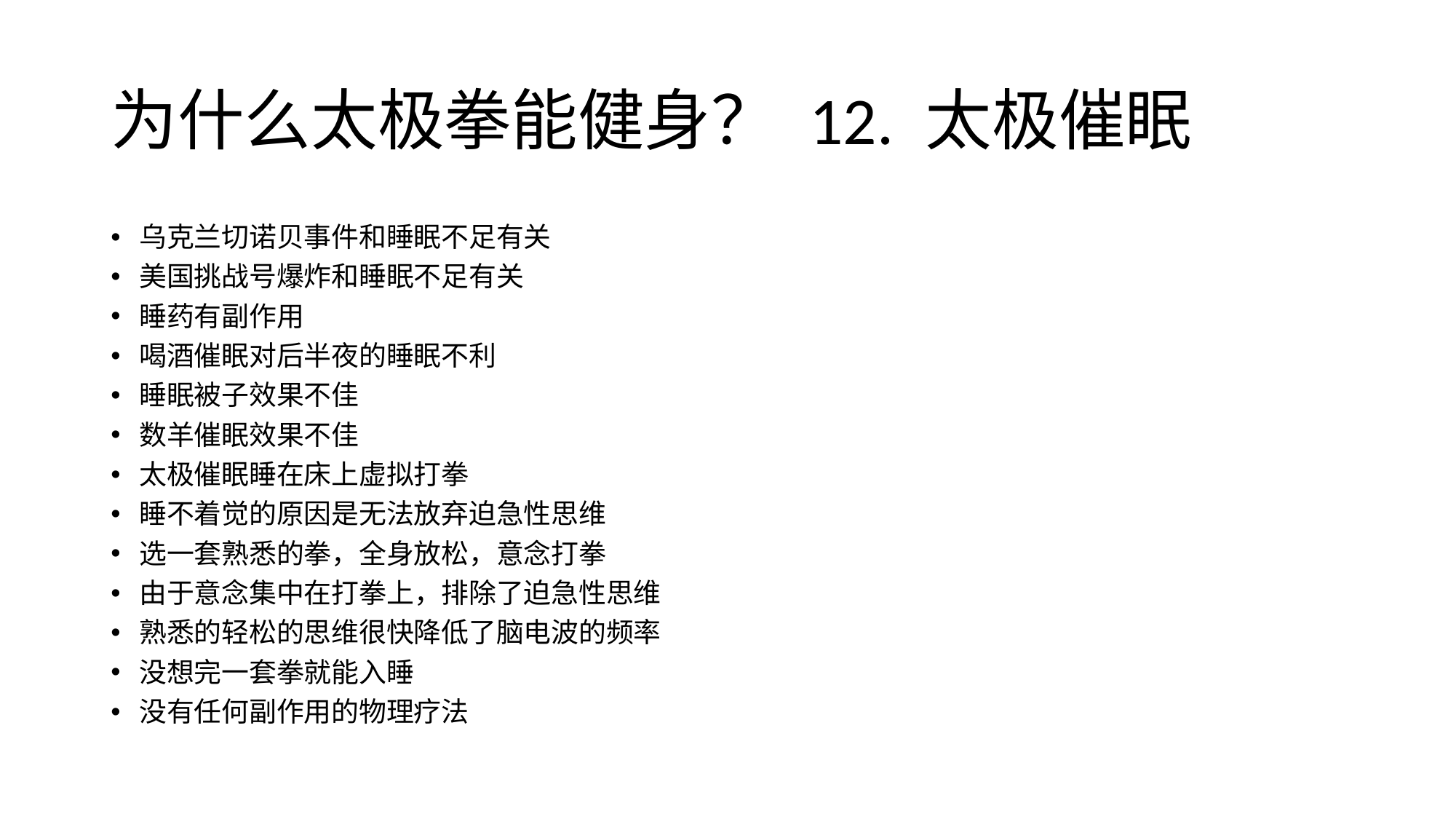

# 为什么太极拳能健身？ 12. 太极催眠
乌克兰切诺贝事件和睡眠不足有关
美国挑战号爆炸和睡眠不足有关
睡药有副作用
喝酒催眠对后半夜的睡眠不利
睡眠被子效果不佳
数羊催眠效果不佳
太极催眠睡在床上虚拟打拳
睡不着觉的原因是无法放弃迫急性思维
选一套熟悉的拳，全身放松，意念打拳
由于意念集中在打拳上，排除了迫急性思维
熟悉的轻松的思维很快降低了脑电波的频率
没想完一套拳就能入睡
没有任何副作用的物理疗法